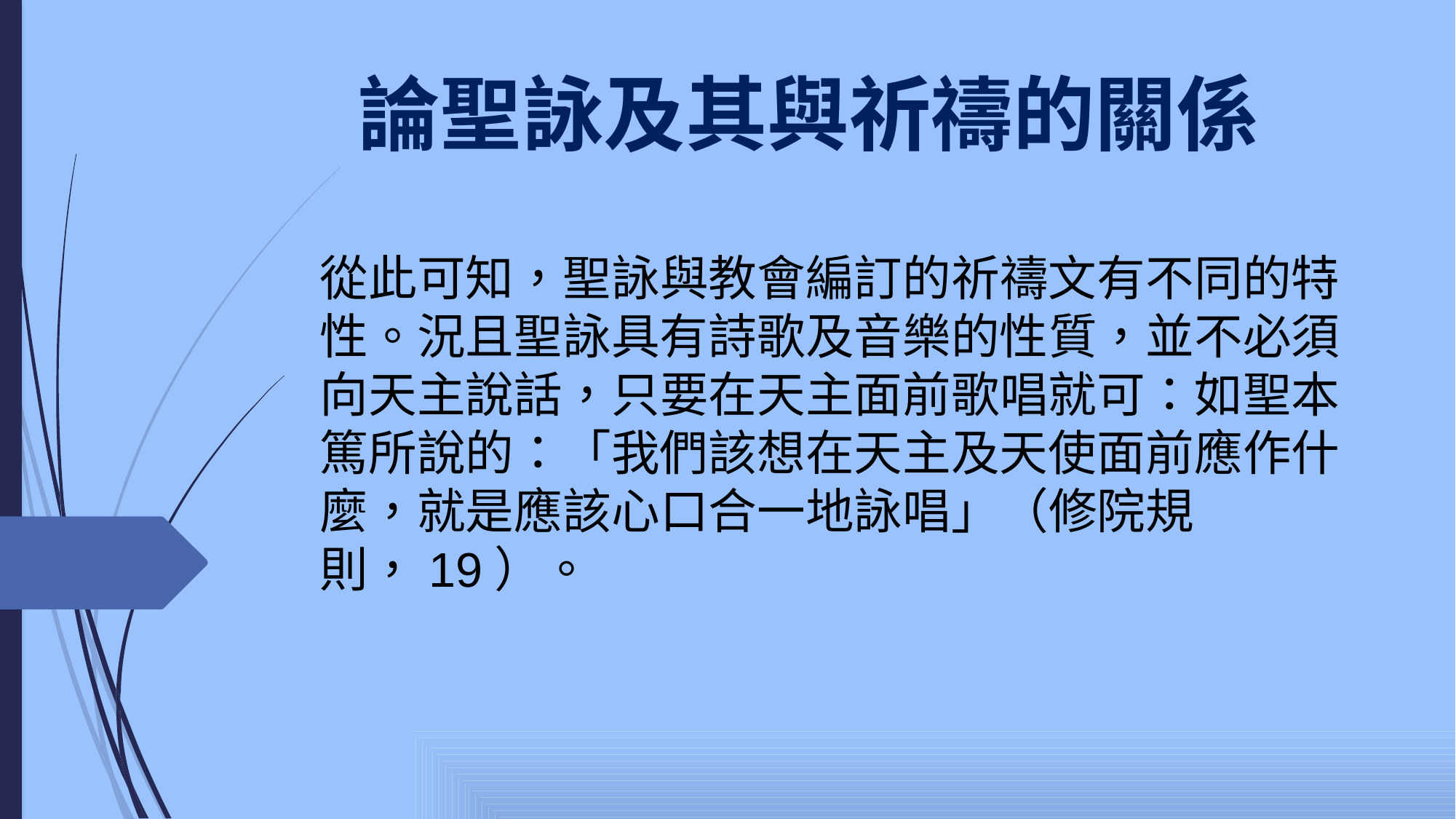

# 論聖詠及其與祈禱的關係
從此可知，聖詠與教會編訂的祈禱文有不同的特性。況且聖詠具有詩歌及音樂的性質，並不必須向天主說話，只要在天主面前歌唱就可：如聖本篤所說的：「我們該想在天主及天使面前應作什麼，就是應該心口合一地詠唱」（修院規則，19）。